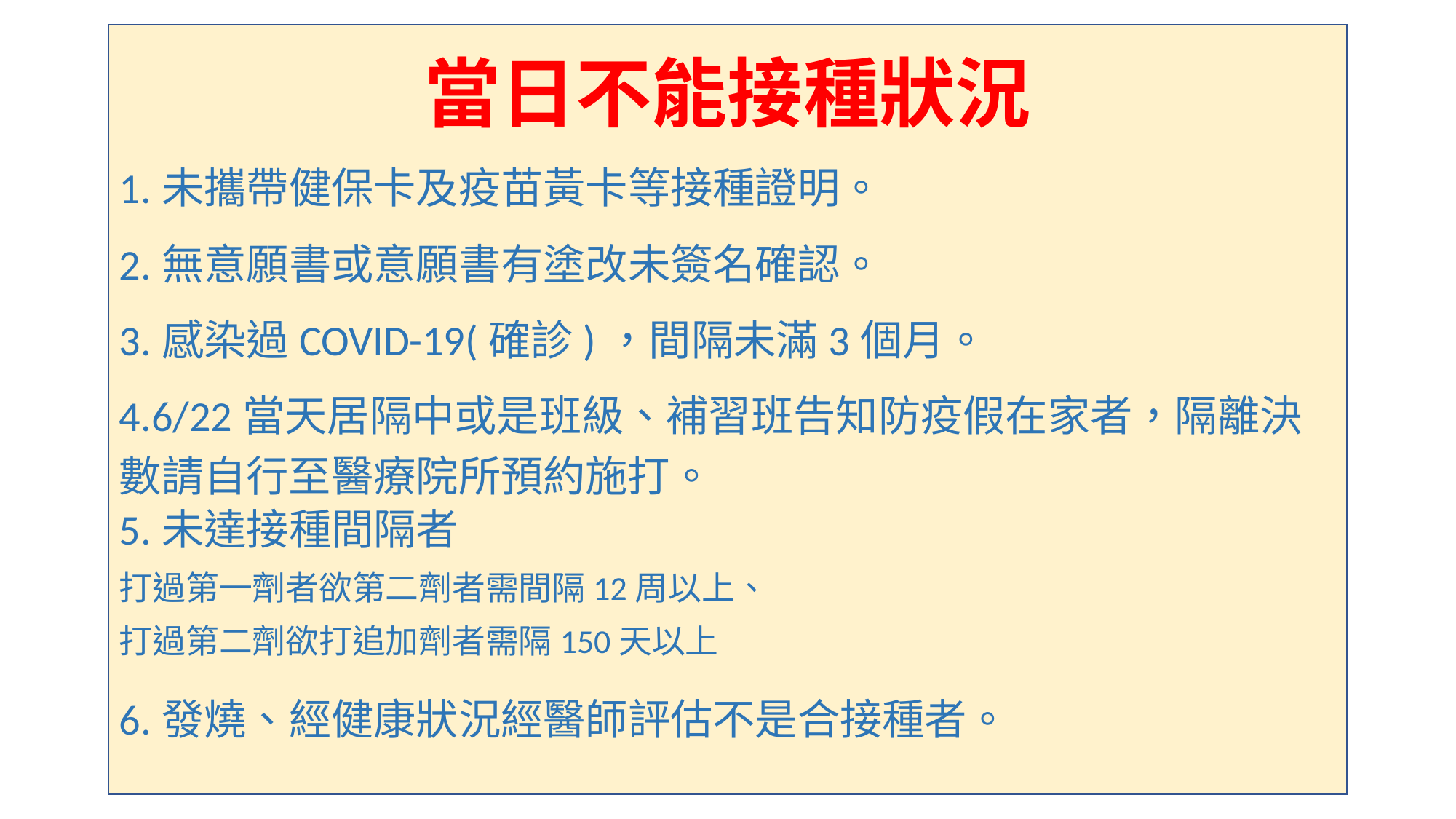

當日不能接種狀況
1.未攜帶健保卡及疫苗黃卡等接種證明。
2.無意願書或意願書有塗改未簽名確認。
3.感染過COVID-19(確診)，間隔未滿3個月。
4.6/22當天居隔中或是班級、補習班告知防疫假在家者，隔離決數請自行至醫療院所預約施打。
5.未達接種間隔者
打過第一劑者欲第二劑者需間隔12周以上、
打過第二劑欲打追加劑者需隔150天以上
6.發燒、經健康狀況經醫師評估不是合接種者。